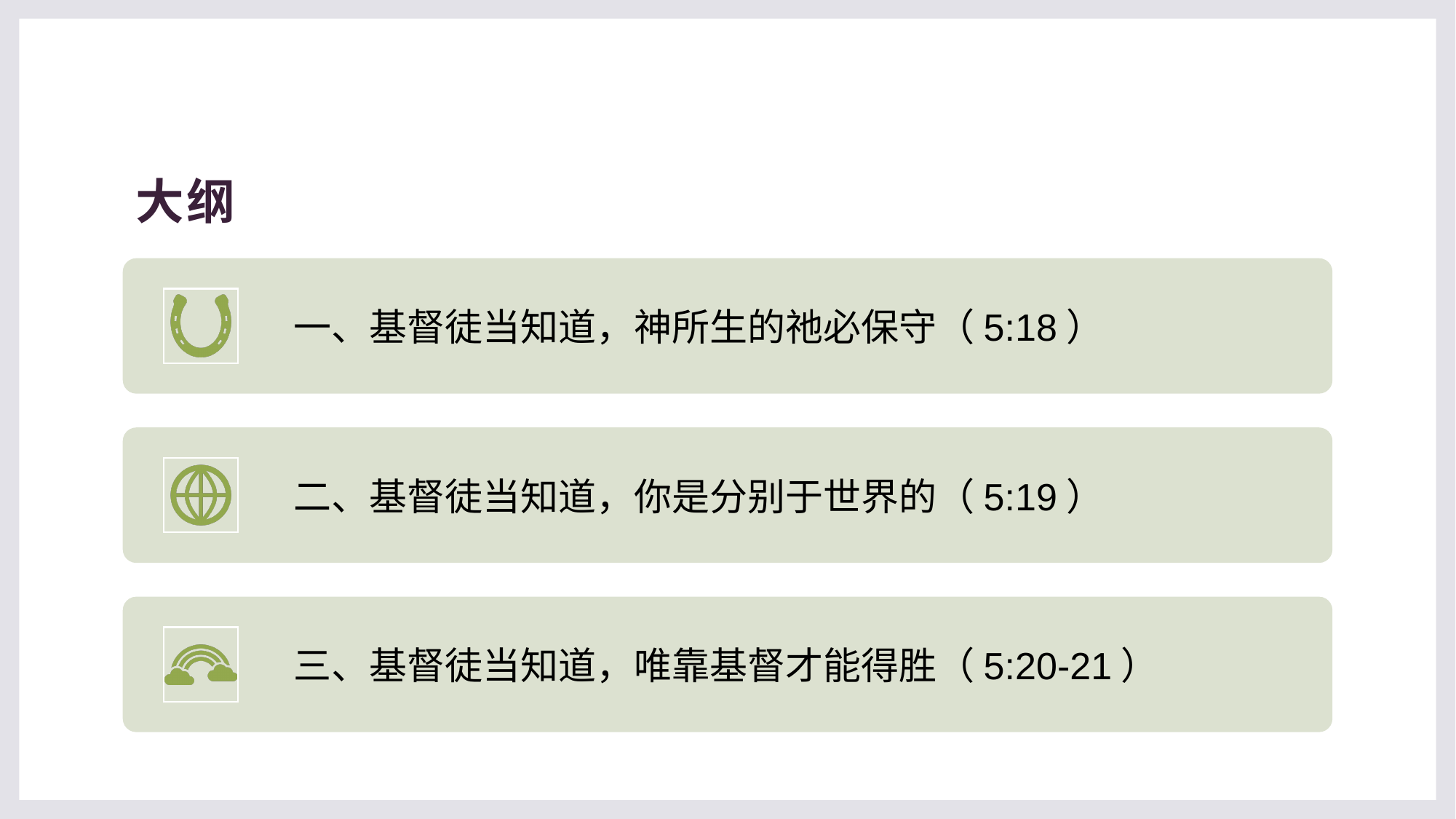

# 大纲
一、基督徒当知道，神所生的祂必保守（5:18）
二、基督徒当知道，你是分别于世界的（5:19）
三、基督徒当知道，唯靠基督才能得胜（5:20-21）